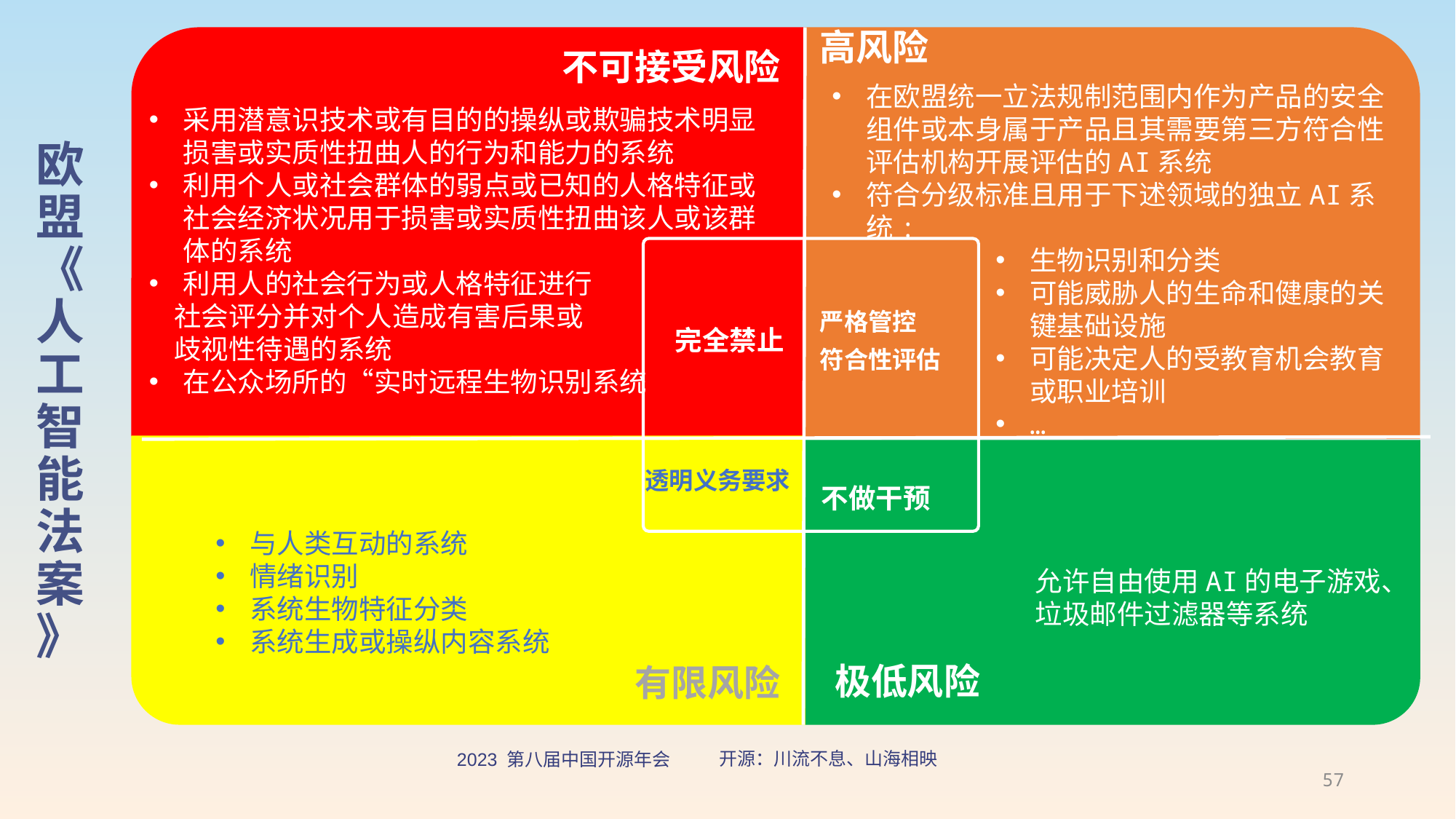

高风险

不可接受风险
采用潜意识技术或有目的的操纵或欺骗技术明显损害或实质性扭曲人的行为和能力的系统
利用个人或社会群体的弱点或已知的人格特征或社会经济状况用于损害或实质性扭曲该人或该群体的系统
利用人的社会行为或人格特征进行
   社会评分并对个人造成有害后果或
   歧视性待遇的系统
在公众场所的“实时远程生物识别系统
完全禁止
极低风险
有限风险
在欧盟统一立法规制范围内作为产品的安全组件或本身属于产品且其需要第三方符合性评估机构开展评估的AI系统
符合分级标准且用于下述领域的独立AI系统:
生物识别和分类
可能威胁人的生命和健康的关键基础设施
可能决定人的受教育机会教育或职业培训
…
严格管控
符合性评估
透明义务要求
不做干预
与人类互动的系统
情绪识别
系统生物特征分类
系统生成或操纵内容系统
允许自由使用AI的电子游戏、垃圾邮件过滤器等系统
# 欧盟《人工智能法案》
57